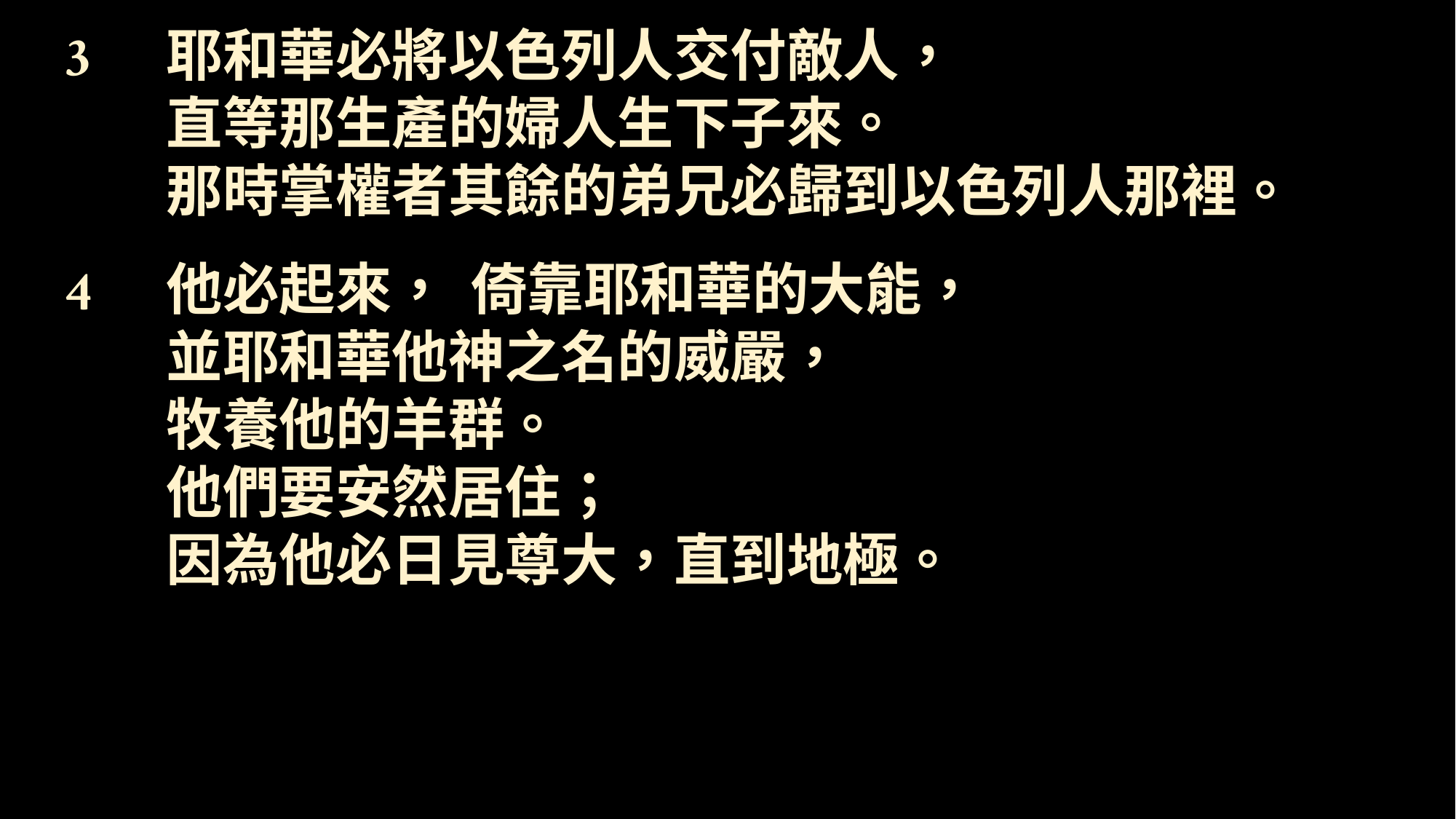

3		耶和華必將以色列人交付敵人，
				直等那生產的婦人生下子來。
				那時掌權者其餘的弟兄必歸到以色列人那裡。

4		他必起來，	倚靠耶和華的大能，
												並耶和華他神之名的威嚴，
												牧養他的羊群。
		他們要安然居住；
												因為他必日見尊大，直到地極。